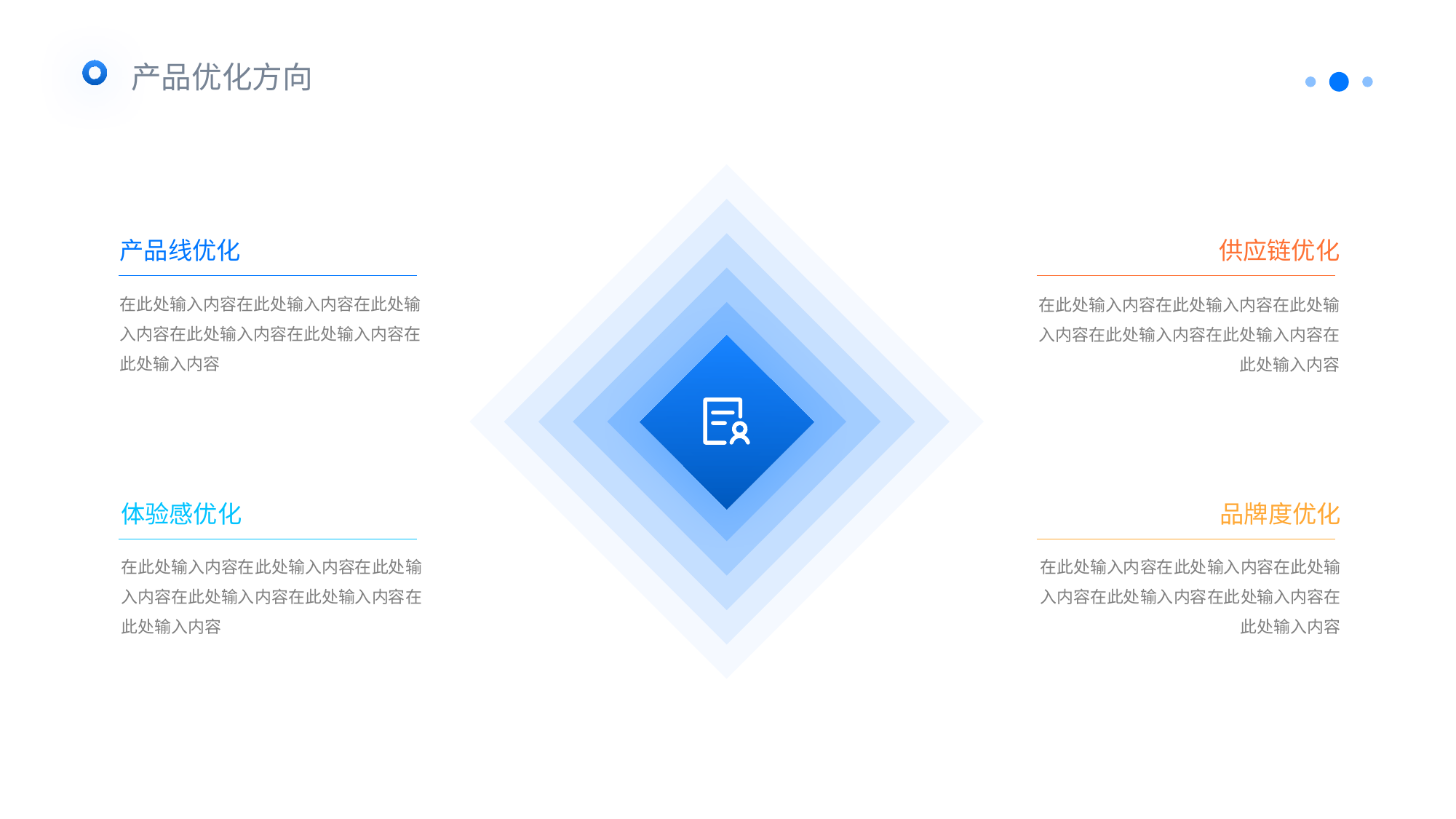

产品优化方向

产品线优化
供应链优化
在此处输入内容在此处输入内容在此处输入内容在此处输入内容在此处输入内容在此处输入内容
在此处输入内容在此处输入内容在此处输入内容在此处输入内容在此处输入内容在此处输入内容

体验感优化
品牌度优化
在此处输入内容在此处输入内容在此处输入内容在此处输入内容在此处输入内容在此处输入内容
在此处输入内容在此处输入内容在此处输入内容在此处输入内容在此处输入内容在此处输入内容